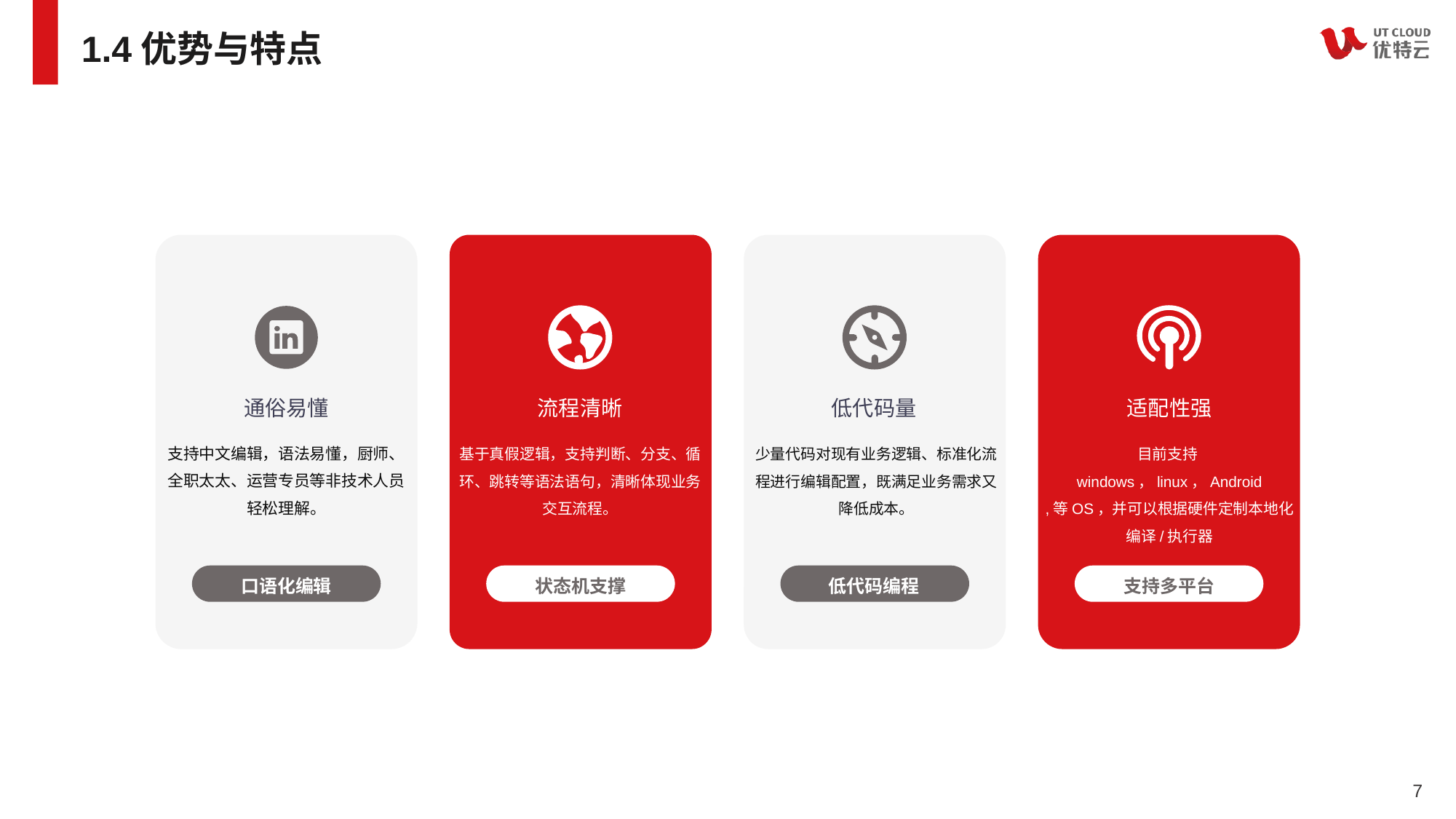

# 1.4优势与特点

通俗易懂
支持中文编辑，语法易懂，厨师、全职太太、运营专员等非技术人员轻松理解。
口语化编辑

流程清晰
基于真假逻辑，支持判断、分支、循环、跳转等语法语句，清晰体现业务交互流程。
状态机支撑

低代码量
少量代码对现有业务逻辑、标准化流程进行编辑配置，既满足业务需求又降低成本。
低代码编程

适配性强
目前支持windows，linux，Android
,等OS，并可以根据硬件定制本地化编译/执行器

支持多平台

7